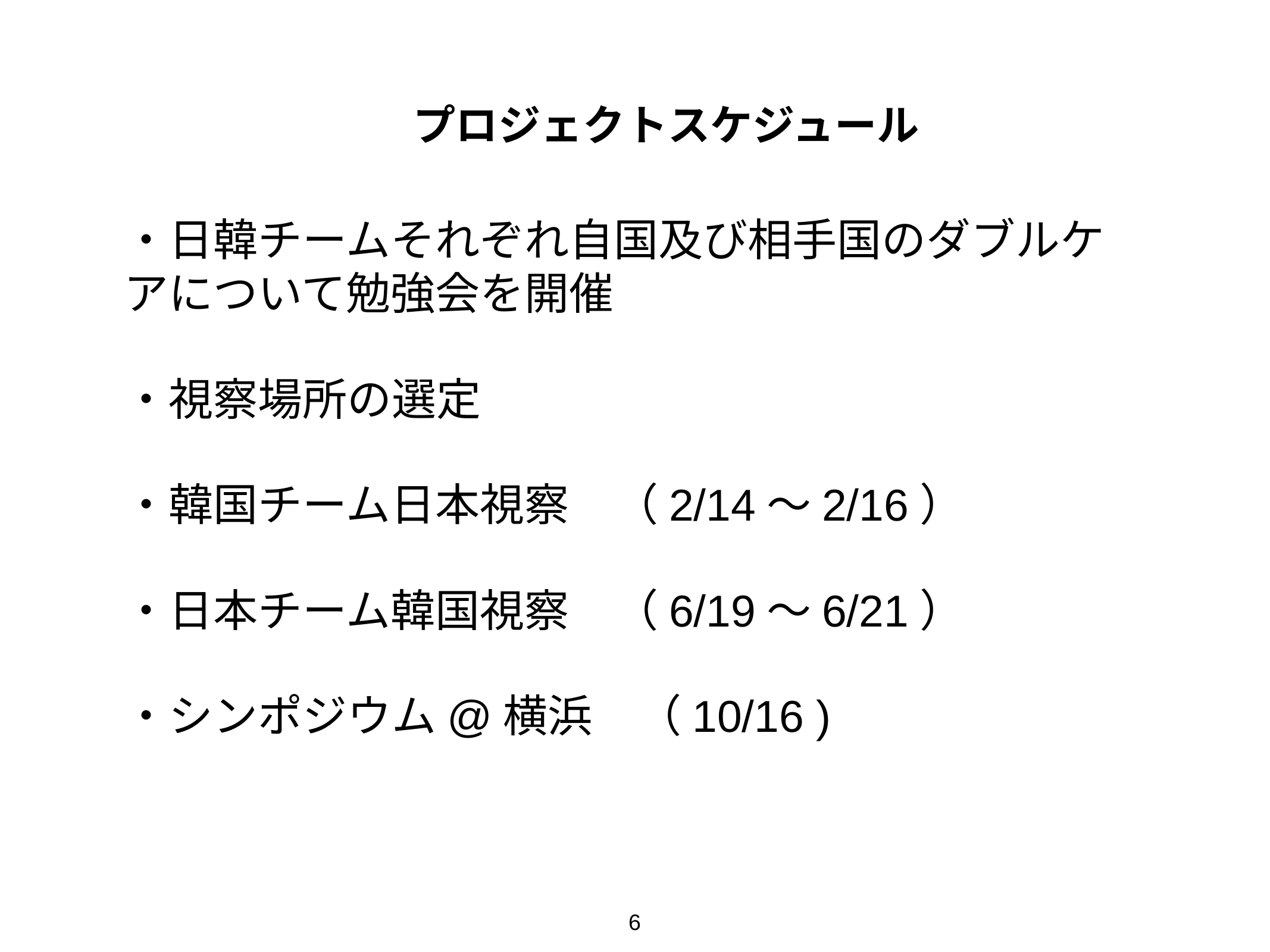

プロジェクトスケジュール
・日韓チームそれぞれ自国及び相手国のダブルケアについて勉強会を開催
・視察場所の選定
・韓国チーム日本視察　（2/14～2/16）
・日本チーム韓国視察　（6/19～6/21）
・シンポジウム@横浜　（10/16 )

6